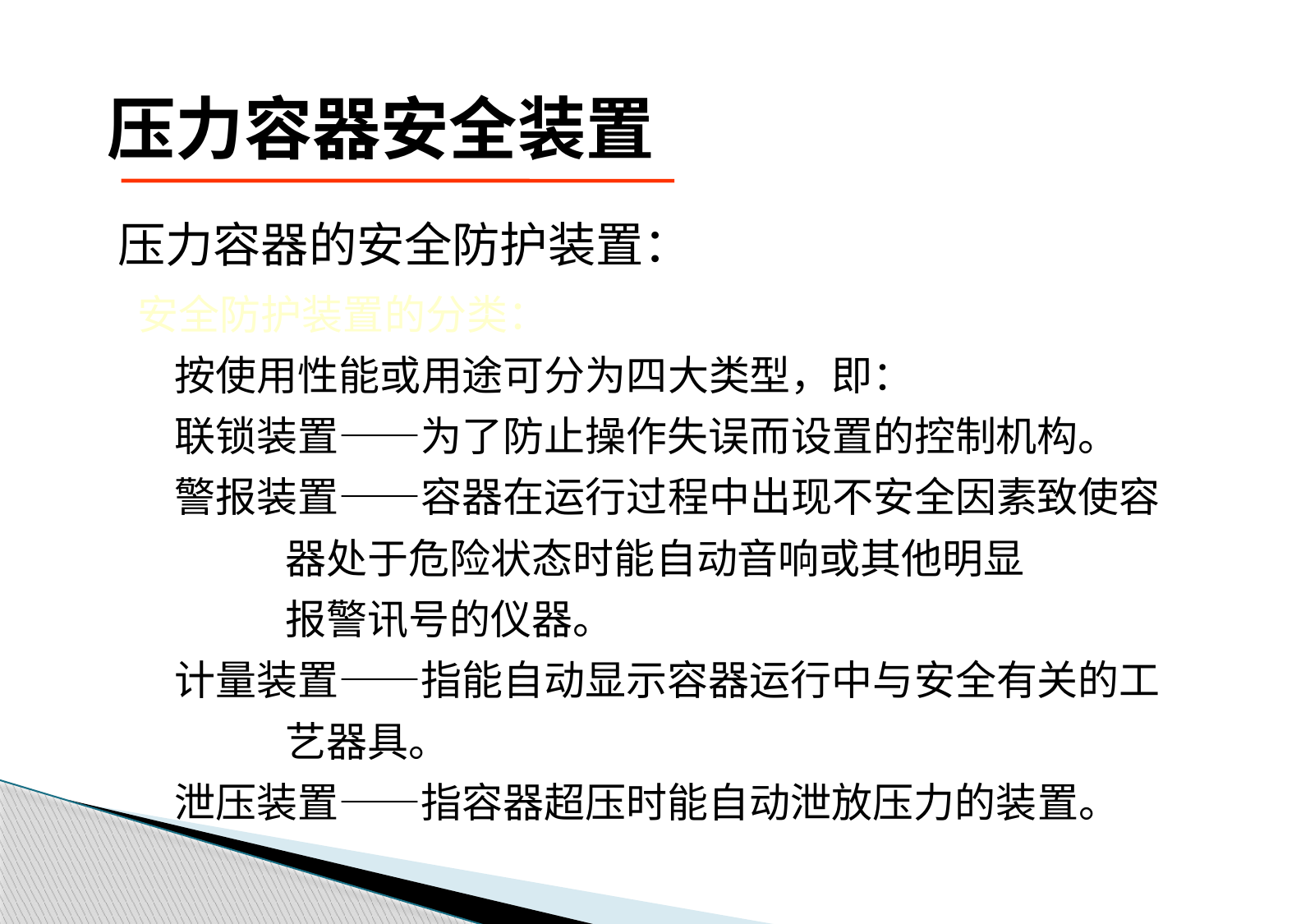

# 压力容器安全装置

 压力容器的安全防护装置：
  安全防护装置的分类：
      按使用性能或用途可分为四大类型，即：
      联锁装置——为了防止操作失误而设置的控制机构。
      警报装置——容器在运行过程中出现不安全因素致使容
                  器处于危险状态时能自动音响或其他明显
                  报警讯号的仪器。
      计量装置——指能自动显示容器运行中与安全有关的工
                  艺器具。
      泄压装置——指容器超压时能自动泄放压力的装置。